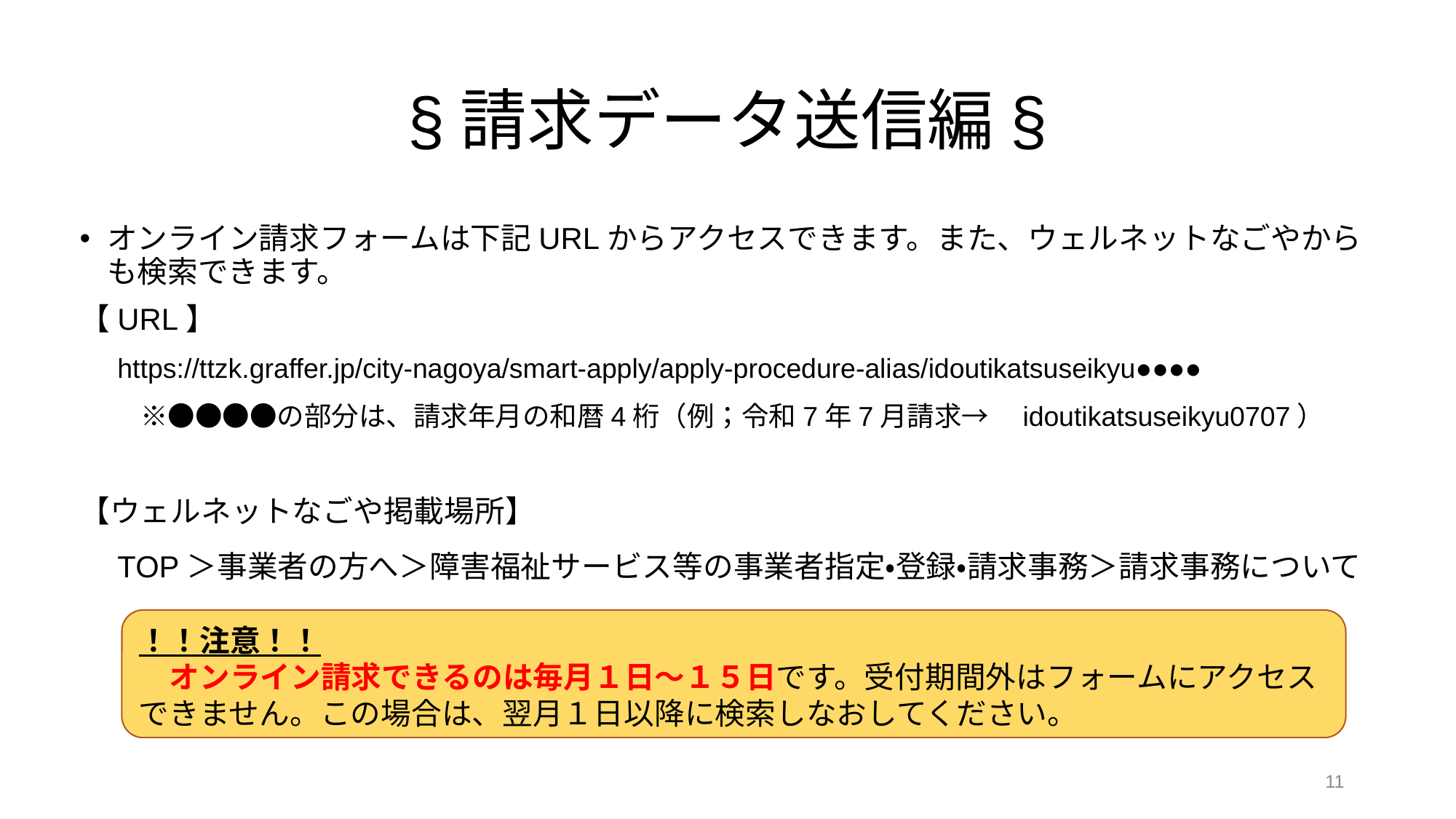

# §請求データ送信編§
オンライン請求フォームは下記URLからアクセスできます。また、ウェルネットなごやからも検索できます。
【URL】
　https://ttzk.graffer.jp/city-nagoya/smart-apply/apply-procedure-alias/idoutikatsuseikyu●●●●
　　※●●●●の部分は、請求年月の和暦4桁（例；令和7年7月請求→　idoutikatsuseikyu0707）

【ウェルネットなごや掲載場所】
　TOP＞事業者の方へ＞障害福祉サービス等の事業者指定・登録・請求事務＞請求事務について
！！注意！！
　オンライン請求できるのは毎月１日～１５日です。受付期間外はフォームにアクセスできません。この場合は、翌月１日以降に検索しなおしてください。
11